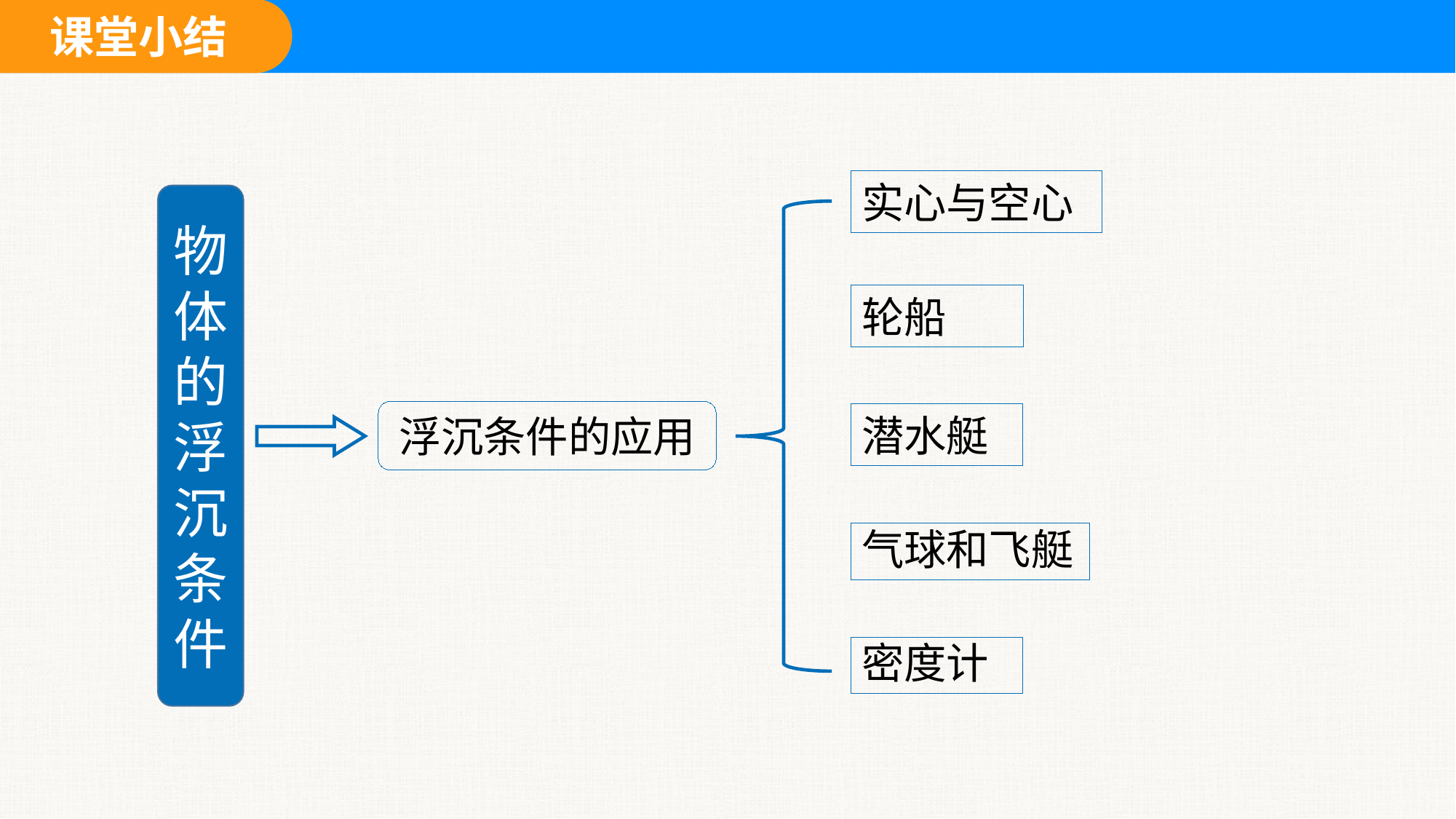

实心与空心
物体的浮沉条件

轮船
浮沉条件的应用
潜水艇

气球和飞艇
密度计